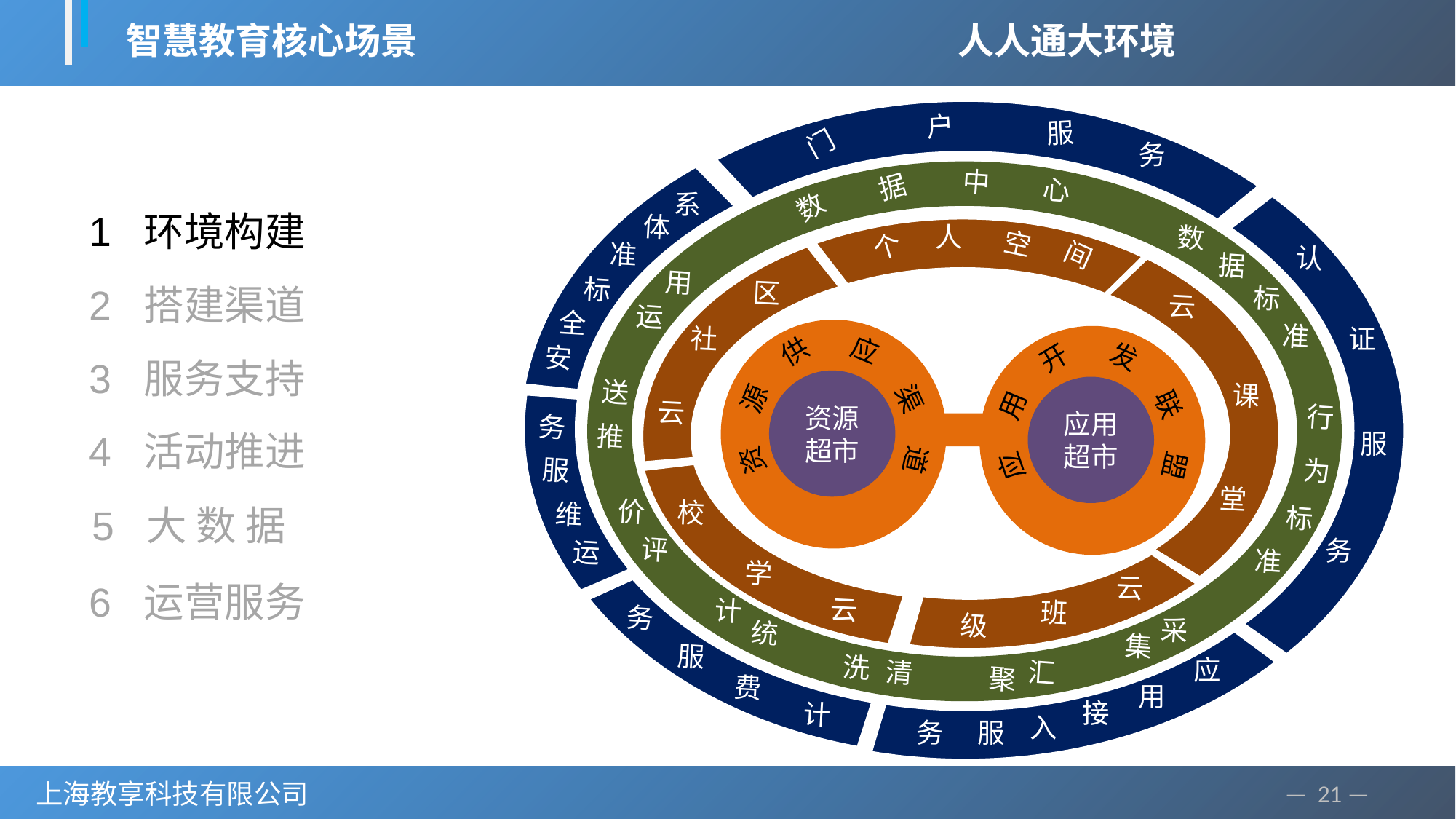

智慧教育核心场景                                                                  人人通大环境

户
服
门
务

系
体
准
标
全
安

务
服
维
运

务
服
费
计

认
证
服
务

应
用
接
入
务
服
中

据
心
数
数
据
用
标
运
准
送
行
推
为
价
标
评
准
计
采
统
集
洗
清
汇
聚
1  环境构建
人

空
个
间

校
学
云

云
班
级

云
课
堂

区
社
云
2  搭建渠道

应
供
源
渠
资
道
资源超市

发
开
用
联
应
盟
应用超市

3  服务支持
4  活动推进
5  大 数 据
6  运营服务